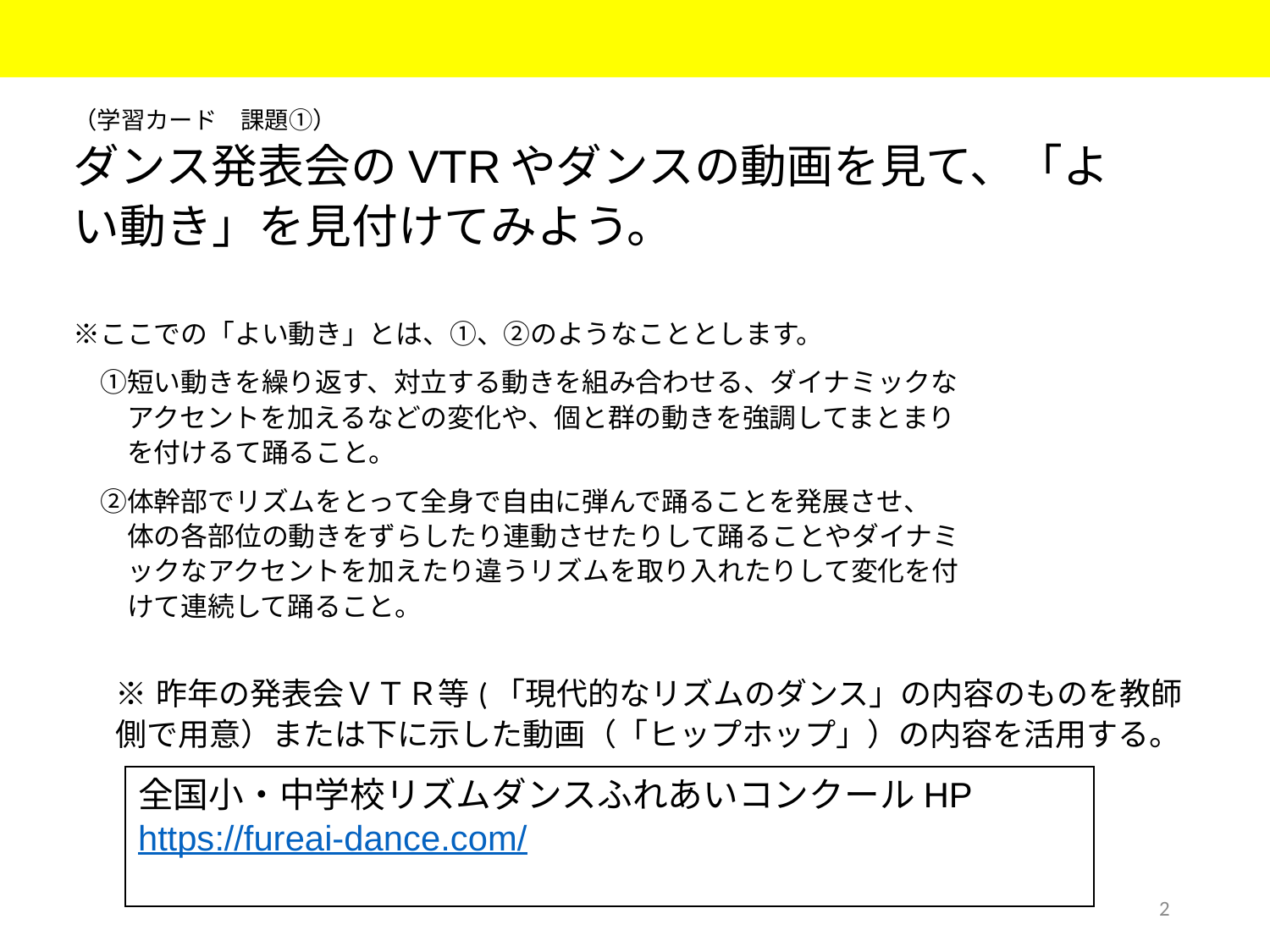

# （学習カード　課題①） ダンス発表会のVTRやダンスの動画を見て、「よい動き」を見付けてみよう。 ※ここでの「よい動き」とは、①、②のようなこととします。 　 　①短い動きを繰り返す、対立する動きを組み合わせる、ダイナミックな 　　アクセントを加えるなどの変化や、個と群の動きを強調してまとまり 　　を付けるて踊ること。 　 　②体幹部でリズムをとって全身で自由に弾んで踊ることを発展させ、 　　体の各部位の動きをずらしたり連動させたりして踊ることやダイナミ 　　ックなアクセントを加えたり違うリズムを取り入れたりして変化を付 　　けて連続して踊ること。
※昨年の発表会ＶＴＲ等(「現代的なリズムのダンス」の内容のものを教師側で用意）または下に示した動画（「ヒップホップ」）の内容を活用する。
全国小・中学校リズムダンスふれあいコンクールHP
https://fureai-dance.com/

2